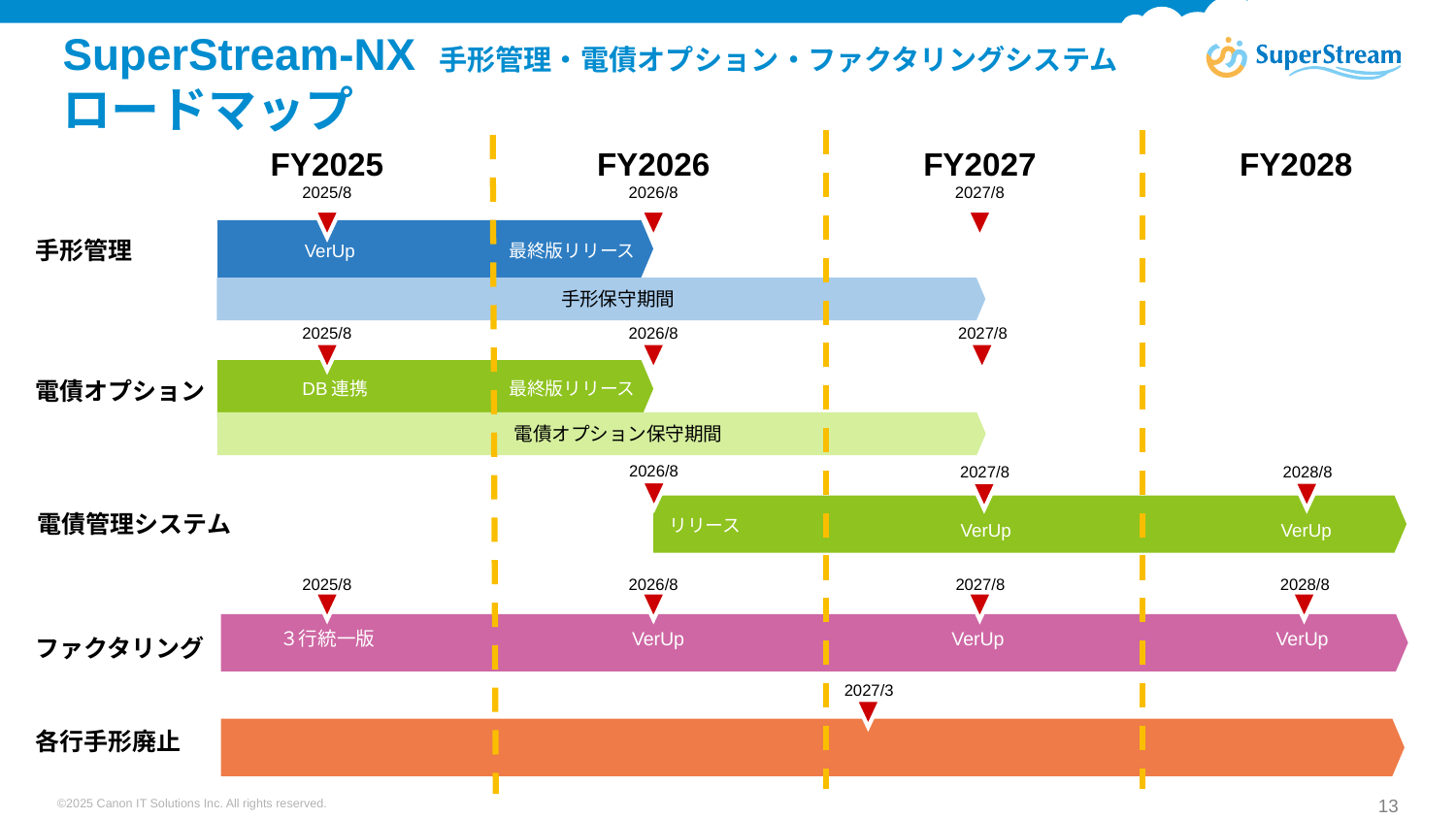

SuperStream-NX 手形管理・電債オプション・ファクタリングシステム
ロードマップ
FY2025
2025/8

FY2026
2026/8

FY2027
2027/8

FY2028

手形管理
VerUp
最終版リリース
　　　　手形保守期間
2025/8
2026/8
2027/8

電債オプション
DB連携
最終版リリース
　　　　電債オプション保守期間
2026/8
2028/8
2027/8

電債管理システム
リリース
VerUp
VerUp
2025/8
2026/8
2028/8
2027/8

ファクタリング
３行統一版
VerUp
VerUp
VerUp
2027/3

各行手形廃止

©2025 Canon IT Solutions Inc. All rights reserved.
13